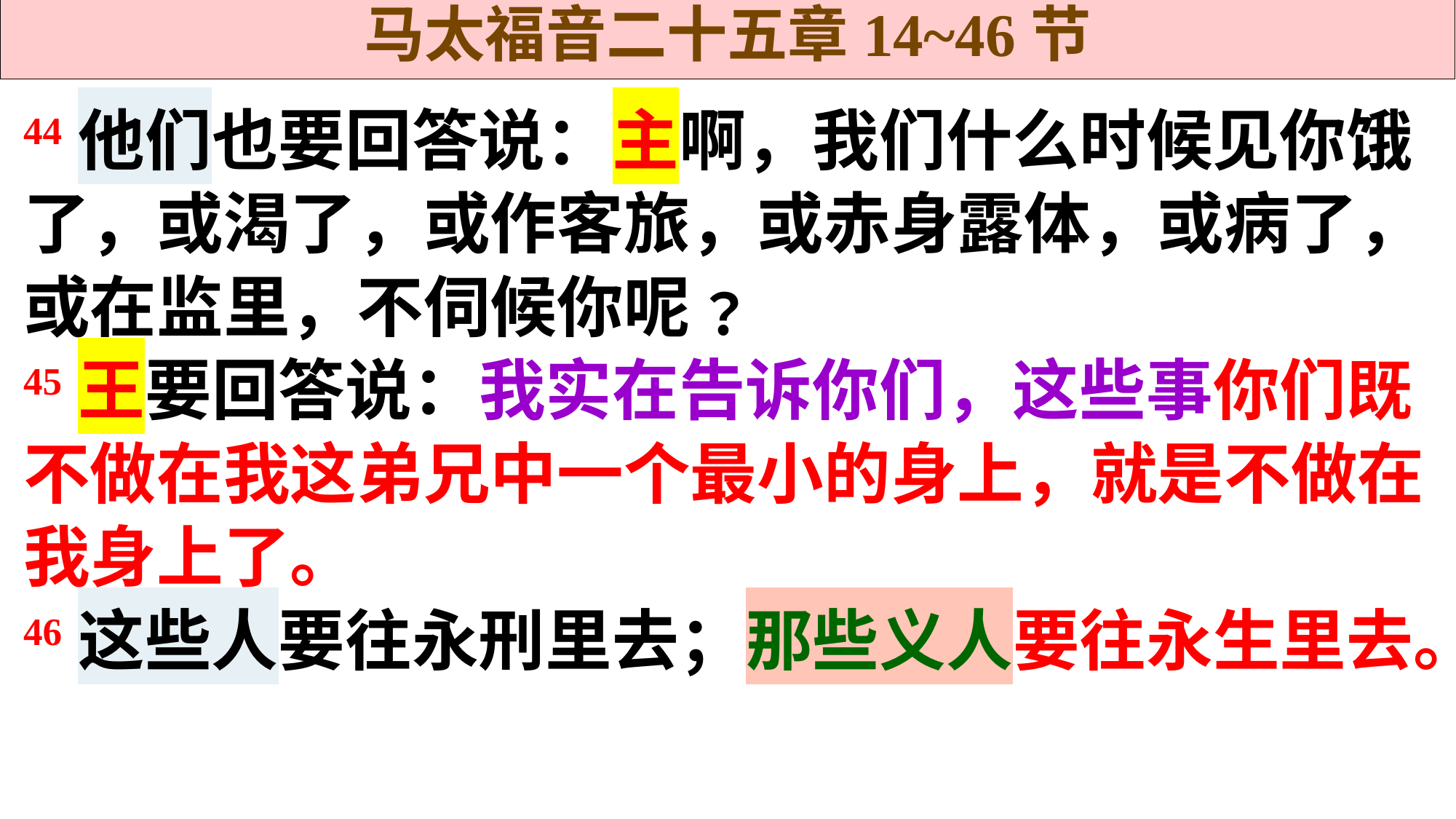

马太福音二十五章14~46节
44他们也要回答说：主啊，我们什么时候见你饿了，或渴了，或作客旅，或赤身露体，或病了，或在监里，不伺候你呢﹖
45王要回答说：我实在告诉你们，这些事你们既不做在我这弟兄中一个最小的身上，就是不做在我身上了。
46这些人要往永刑里去；那些义人要往永生里去。